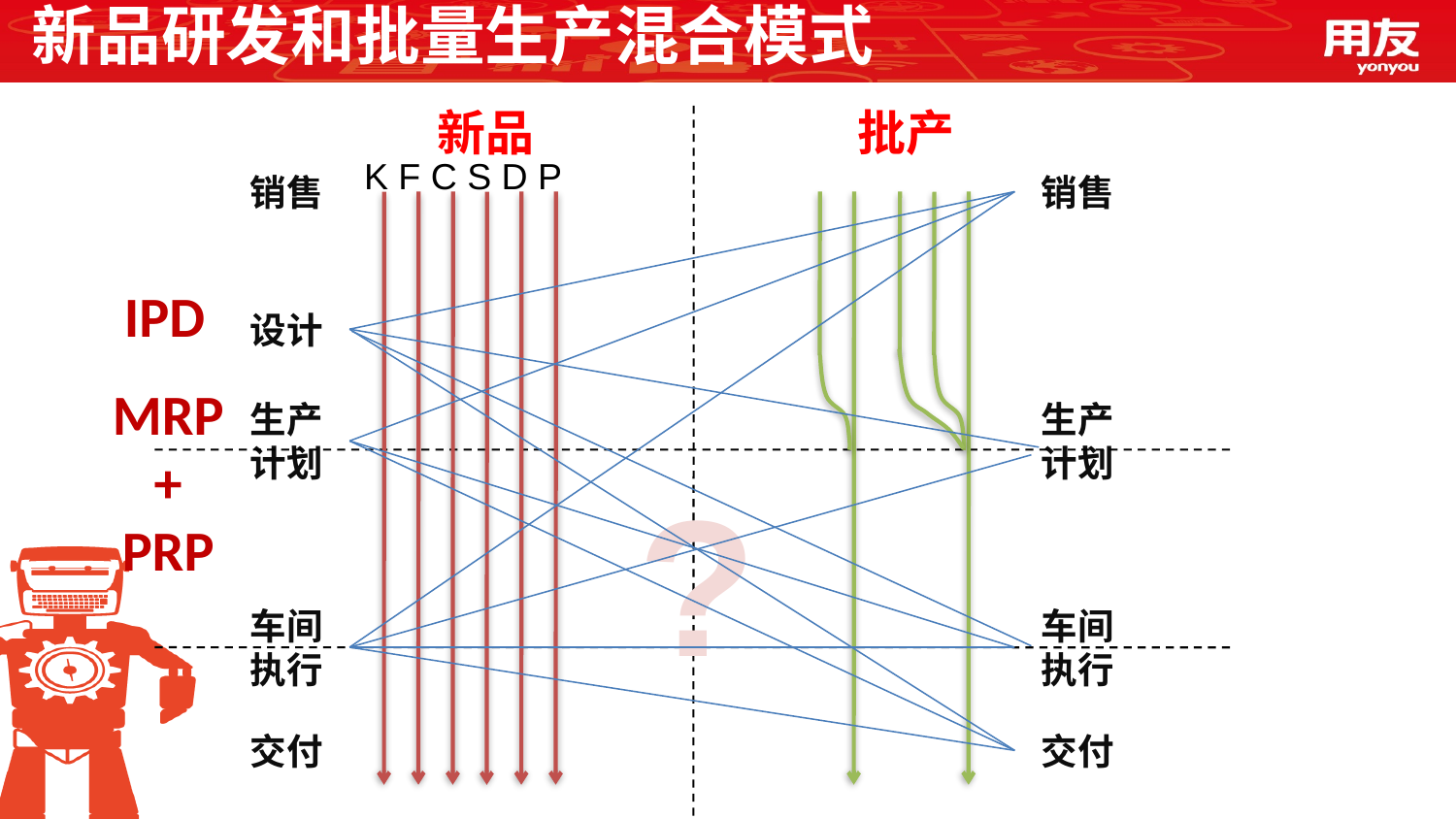

新品研发和批量生产混合模式
新品
批产
K F C S D P
销售
销售
IPD
设计

MRP
+
PRP
生产计划
生产计划
?
车间执行
车间执行
交付
交付